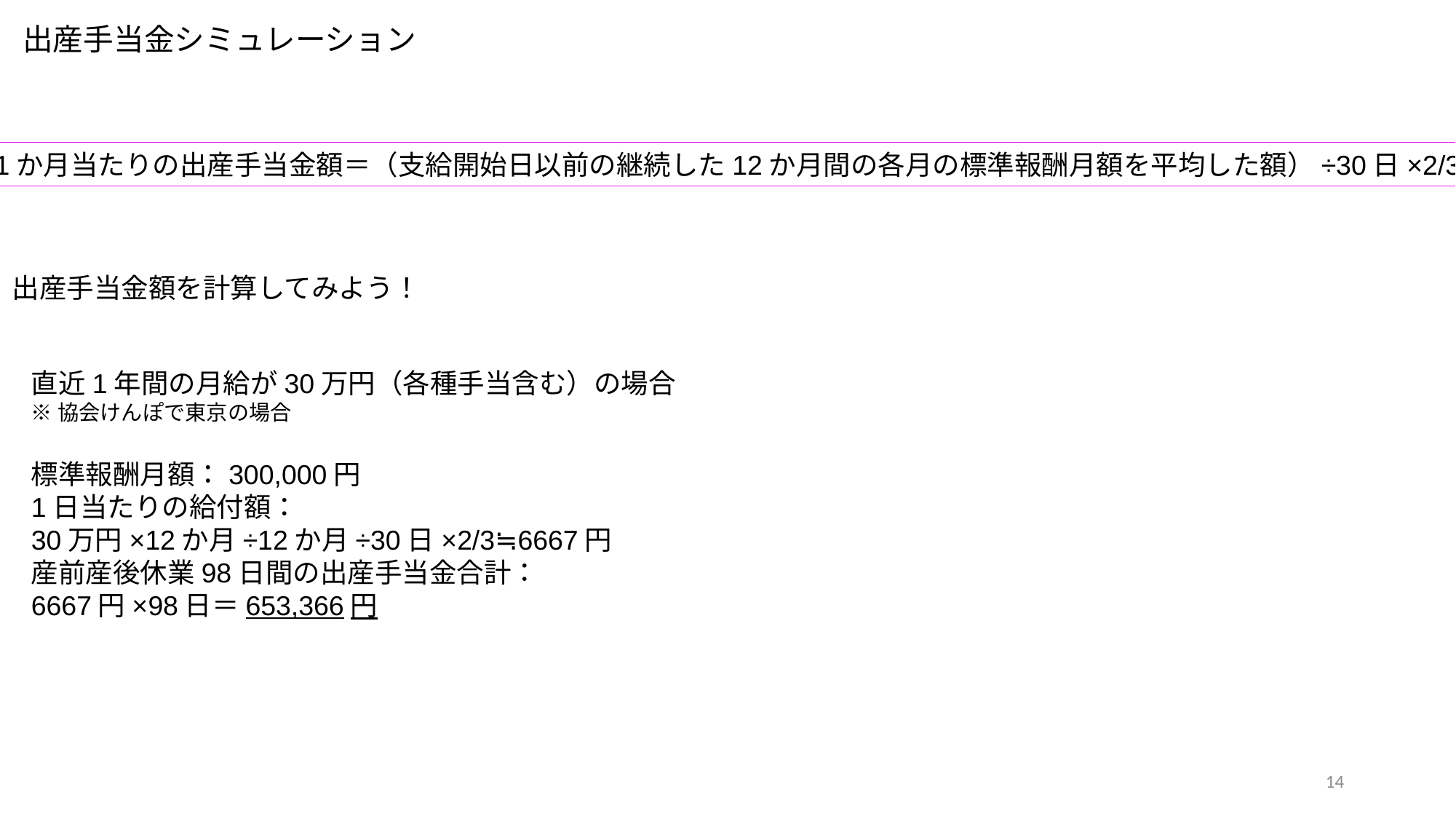

出産手当金シミュレーション
1か月当たりの出産手当金額＝（支給開始日以前の継続した12か月間の各月の標準報酬月額を平均した額）÷30日×2/3
出産手当金額を計算してみよう！
直近1年間の月給が30万円（各種手当含む）の場合
※協会けんぽで東京の場合

標準報酬月額：300,000円
1日当たりの給付額：
30万円×12か月÷12か月÷30日×2/3≒6667円
産前産後休業98日間の出産手当金合計：
6667円×98日＝653,366円
14